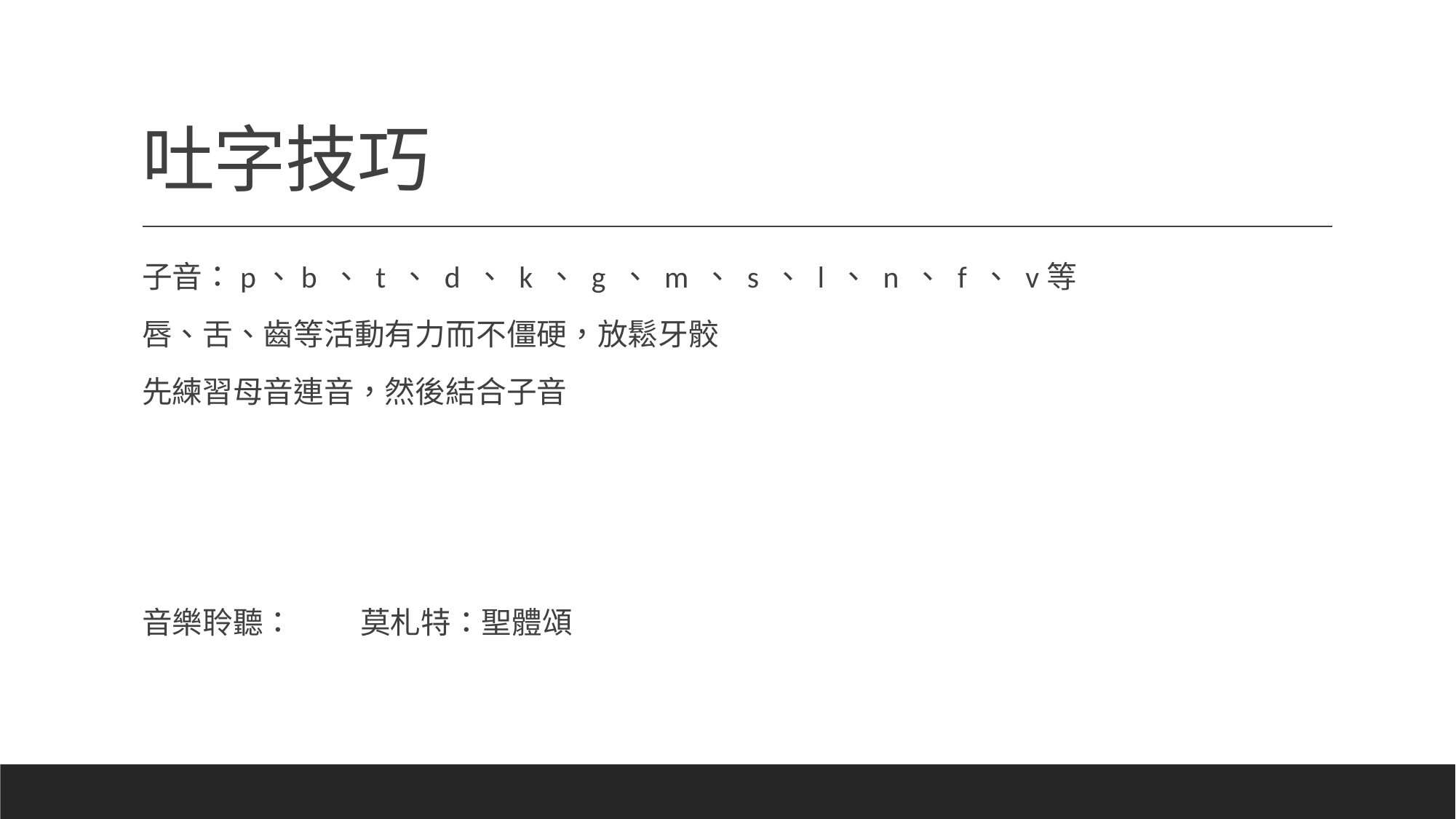

# 吐字技巧
子音：p、b 、 t 、 d 、 k 、 g 、 m 、 s 、 l 、 n 、 f 、 v等
唇、舌、齒等活動有力而不僵硬，放鬆牙骹
先練習母音連音，然後結合子音

音樂聆聽：	莫札特：聖體頌